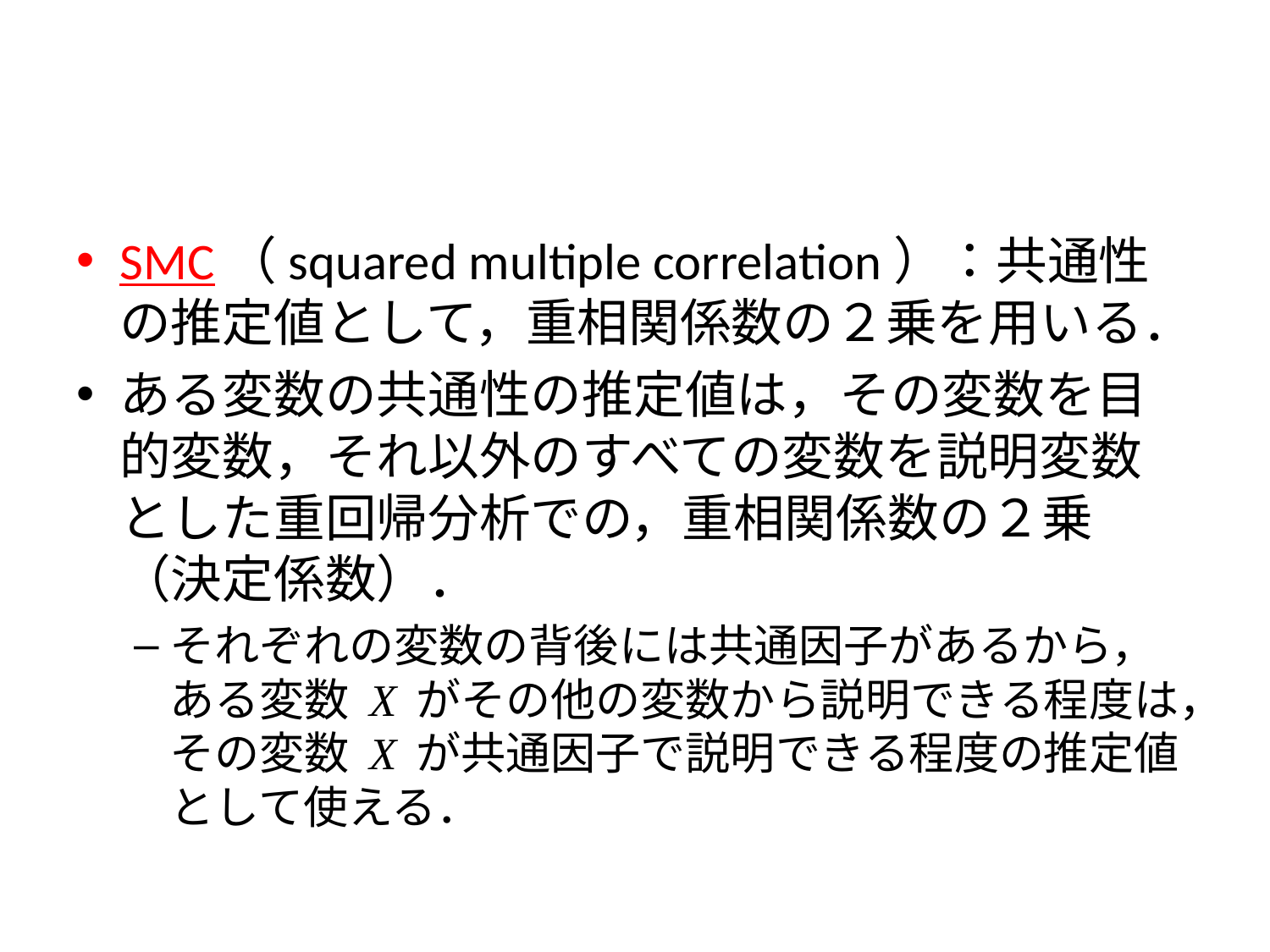

#
SMC（squared multiple correlation）：共通性の推定値として，重相関係数の２乗を用いる．
ある変数の共通性の推定値は，その変数を目的変数，それ以外のすべての変数を説明変数とした重回帰分析での，重相関係数の２乗（決定係数）．
それぞれの変数の背後には共通因子があるから，ある変数 X がその他の変数から説明できる程度は，その変数 X が共通因子で説明できる程度の推定値として使える．